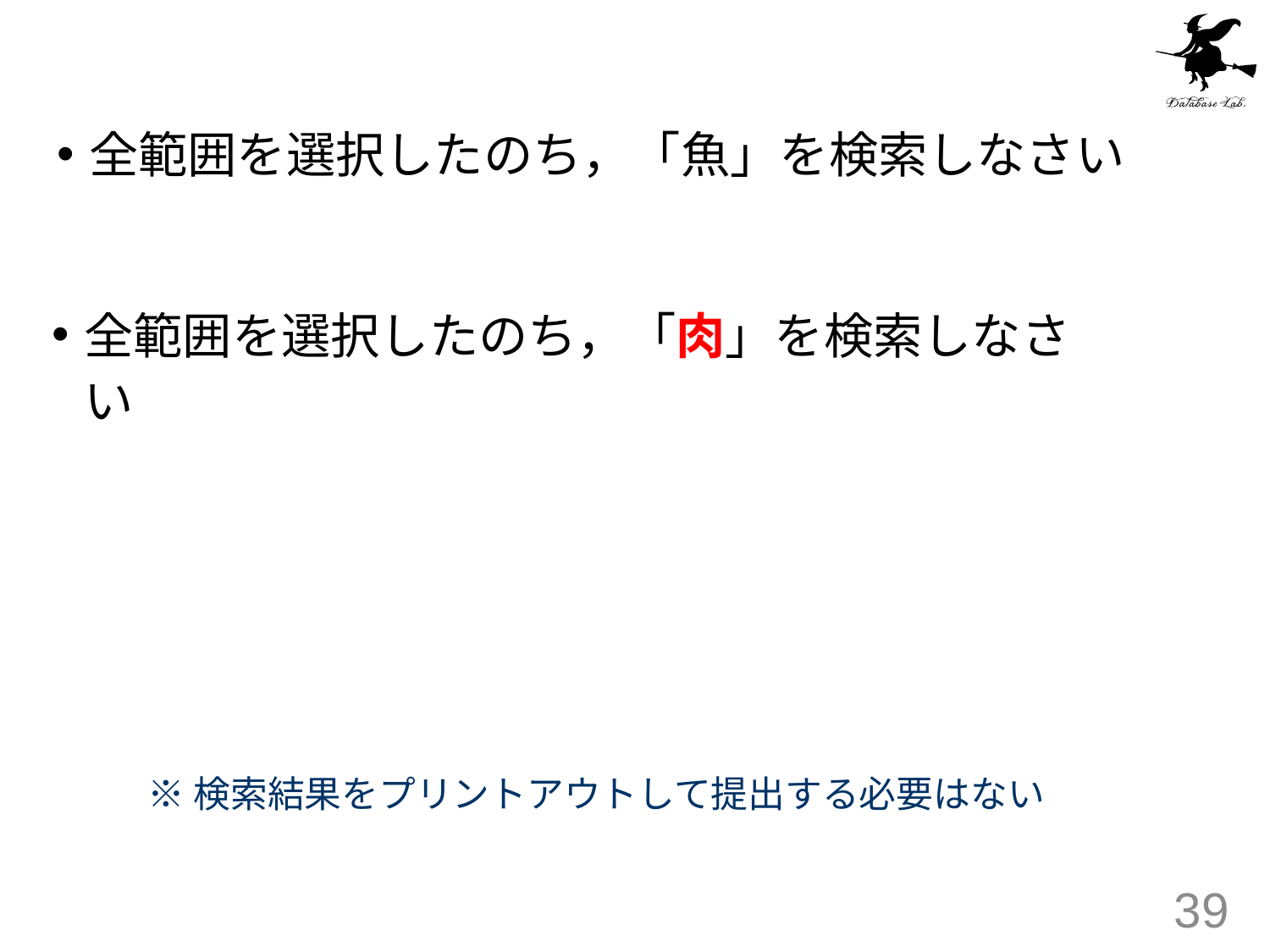

#
全範囲を選択したのち，「魚」を検索しなさい
全範囲を選択したのち，「肉」を検索しなさい
※検索結果をプリントアウトして提出する必要はない
39